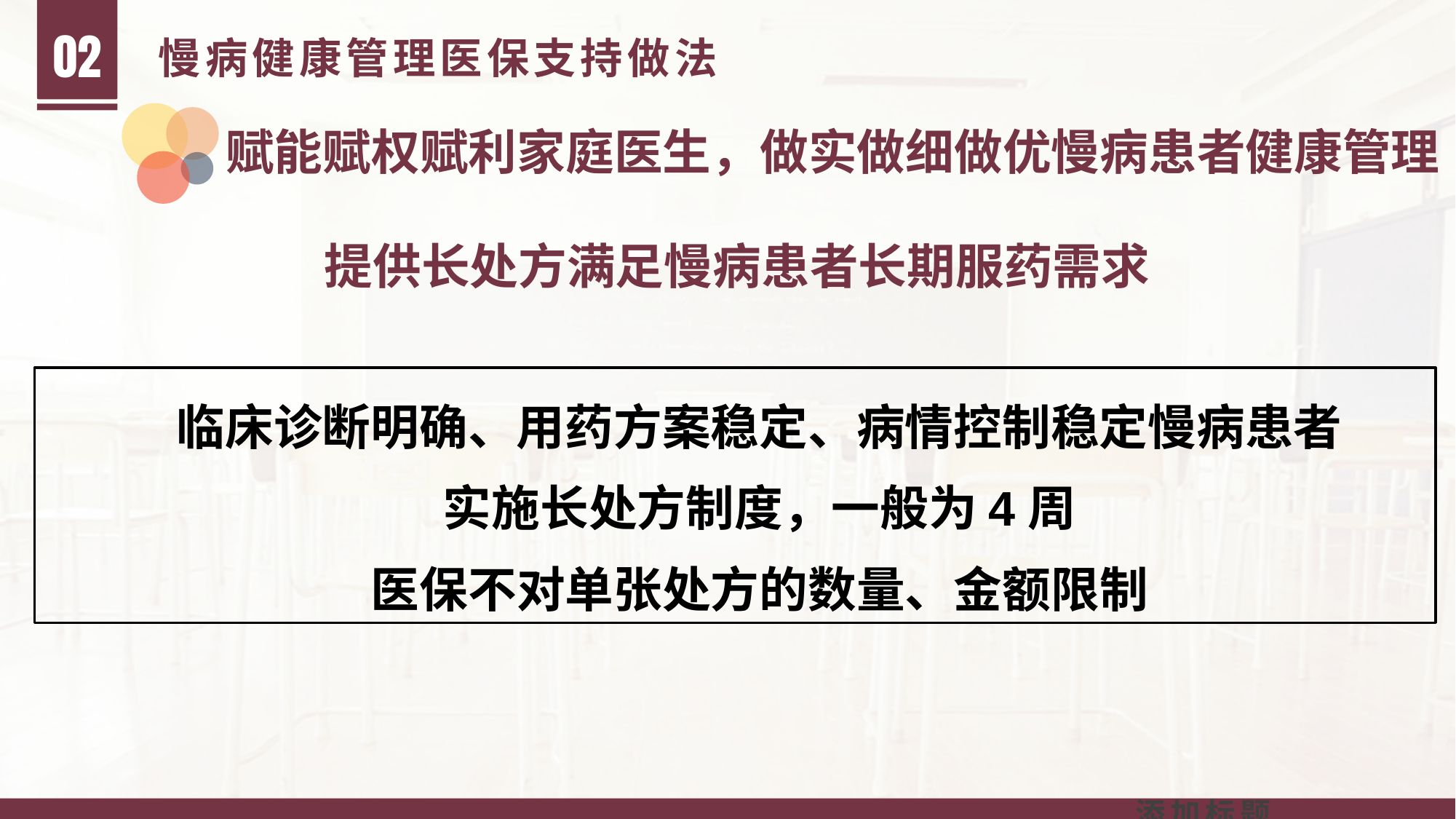

02

慢病健康管理医保支持做法

赋能赋权赋利家庭医生，做实做细做优慢病患者健康管理
提供长处方满足慢病患者长期服药需求
临床诊断明确、用药方案稳定、病情控制稳定慢病患者
实施长处方制度，一般为4周
医保不对单张处方的数量、金额限制
添加标题